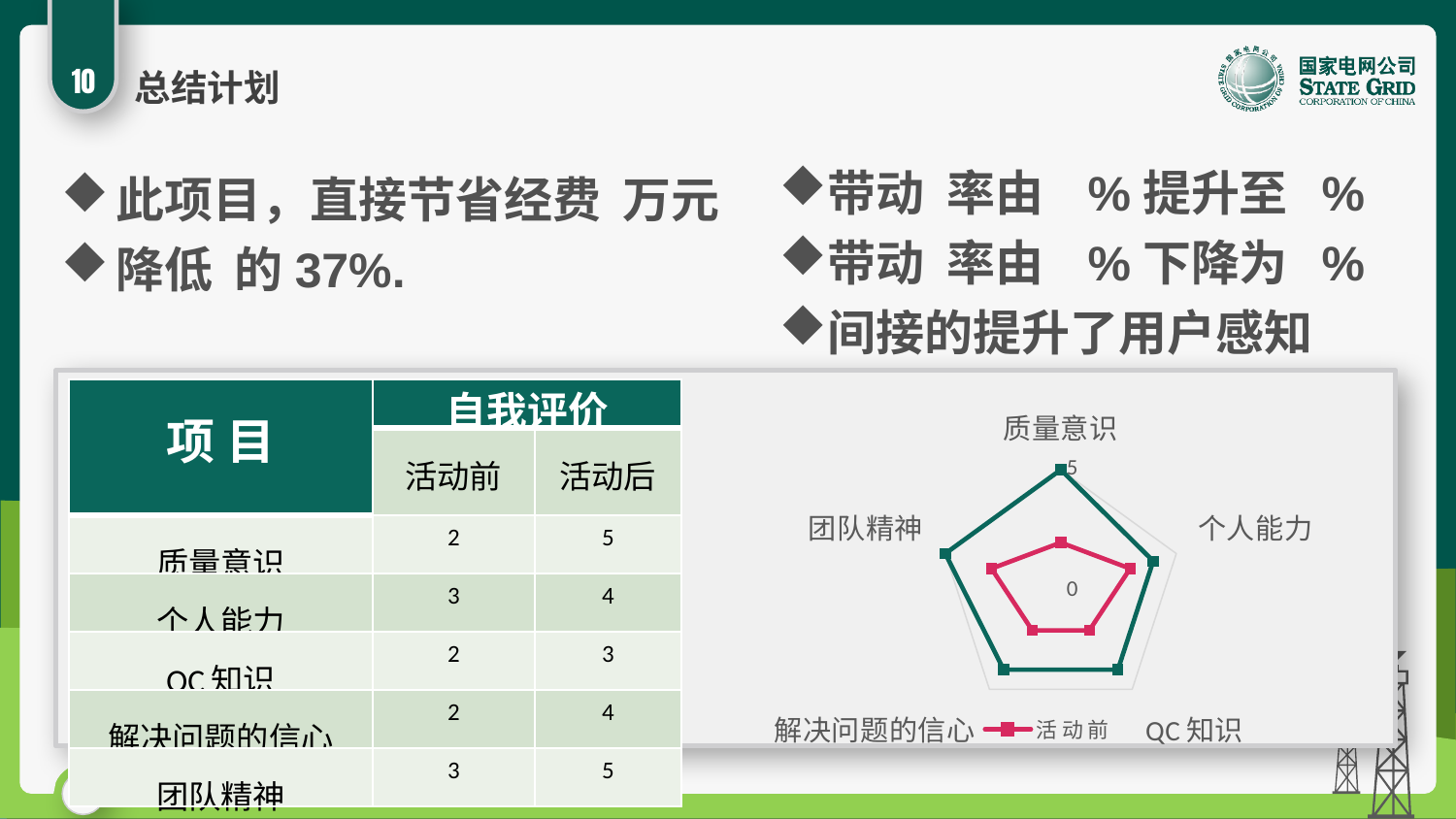

10
总结计划
带动  率由   %提升至  %
带动  率由   %下降为  %
间接的提升了用户感知
此项目，直接节省经费  万元
降低  的37%.

### Chart

| Category | 活 动 前 | 活 动 后 |
|---|---|---|
| 质量意识 | 2.0 | 5.0 |
| 个人能力 | 3.0 | 4.0 |
| QC知识 | 2.0 | 4.0 |
| 解决问题的信心 | 2.0 | 4.0 |
| 团队精神 | 3.0 | 5.0 |
| 项 目 | 自我评价 |  |
| --- | --- | --- |
|  | 活动前 | 活动后 |
| 质量意识 | 2 | 5 |
| 个人能力 | 3 | 4 |
| QC知识 | 2 | 3 |
| 解决问题的信心 | 2 | 4 |
| 团队精神 | 3 | 5 |
30